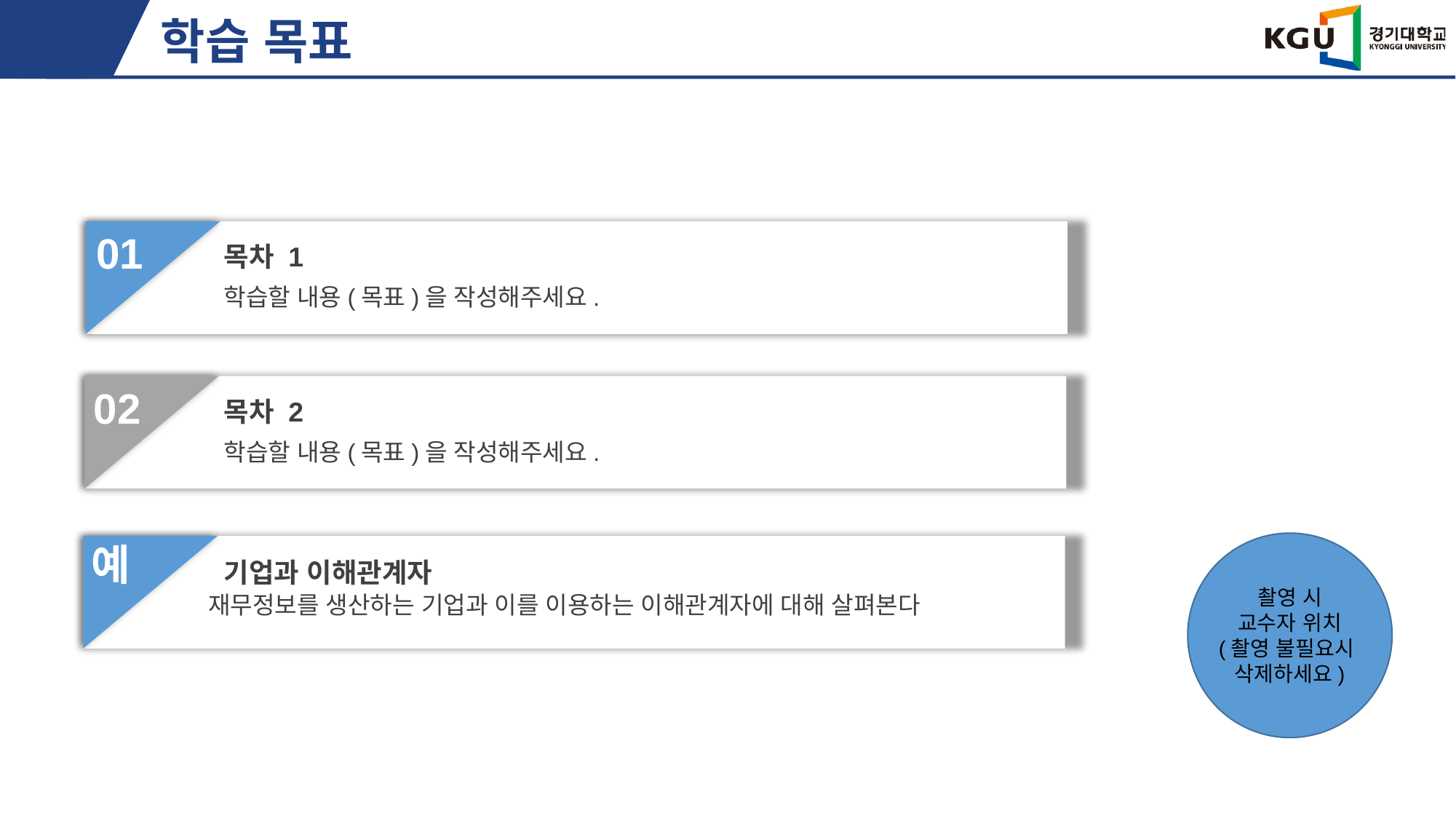

# 학습 목표
01

목차 1
학습할 내용(목표)을 작성해주세요.
02

목차 2
학습할 내용(목표)을 작성해주세요.
예
촬영 시
교수자 위치
(촬영 불필요시
삭제하세요)

기업과 이해관계자
재무정보를 생산하는 기업과 이를 이용하는 이해관계자에 대해 살펴본다